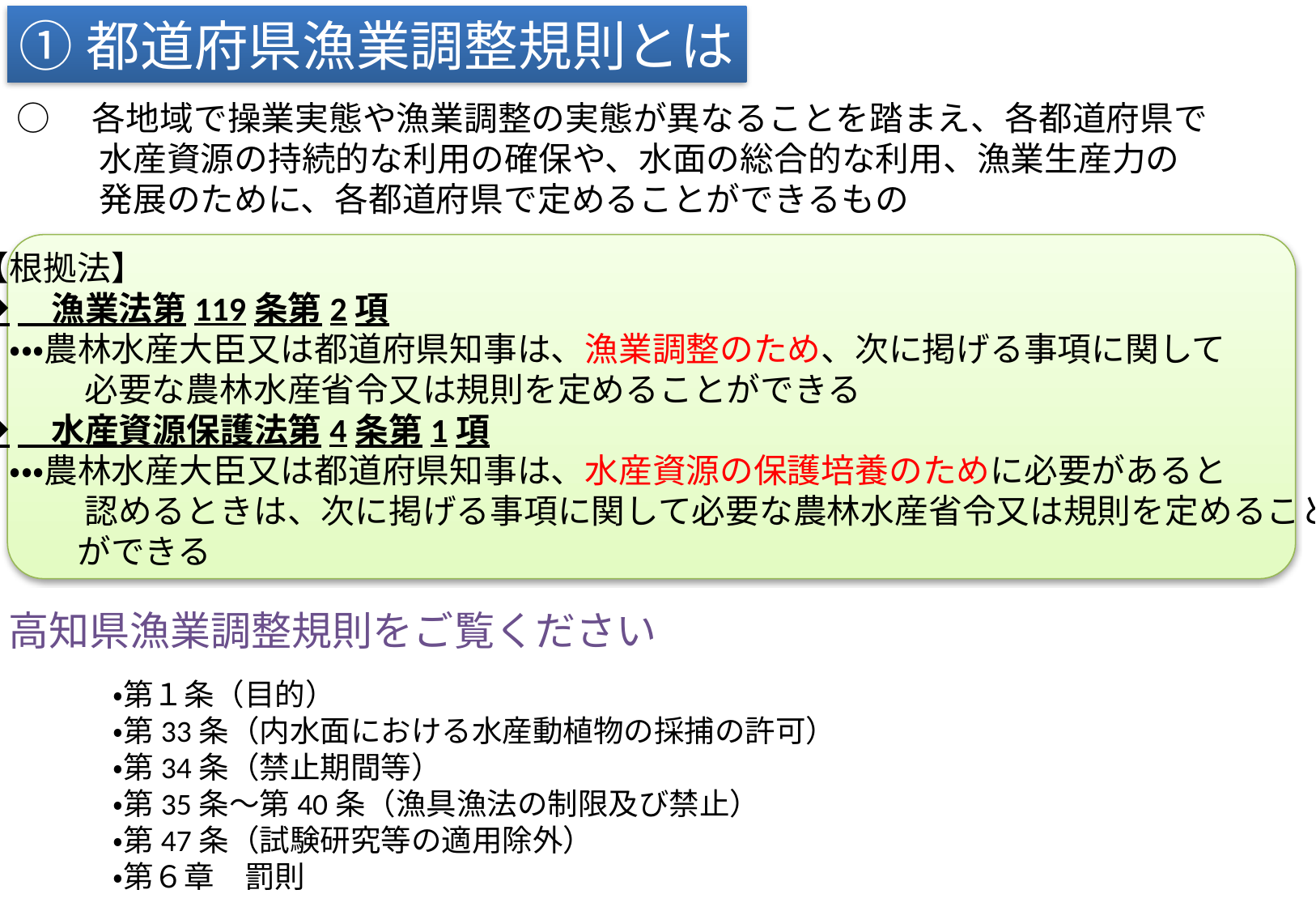

①都道府県漁業調整規則とは
○　各地域で操業実態や漁業調整の実態が異なることを踏まえ、各都道府県で
　　  水産資源の持続的な利用の確保や、水面の総合的な利用、漁業生産力の
　　  発展のために、各都道府県で定めることができるもの

【根拠法】
◆　漁業法第119条第2項
　・・・農林水産大臣又は都道府県知事は、漁業調整のため、次に掲げる事項に関して
　　　 必要な農林水産省令又は規則を定めることができる
◆　水産資源保護法第4条第1項
　・・・農林水産大臣又は都道府県知事は、水産資源の保護培養のために必要があると
　　　 認めるときは、次に掲げる事項に関して必要な農林水産省令又は規則を定めること
　　　ができる
高知県漁業調整規則をご覧ください
・第１条（目的）
・第33条（内水面における水産動植物の採捕の許可）
・第34条（禁止期間等）
・第35条～第40条（漁具漁法の制限及び禁止）
・第47条（試験研究等の適用除外）
・第６章　罰則